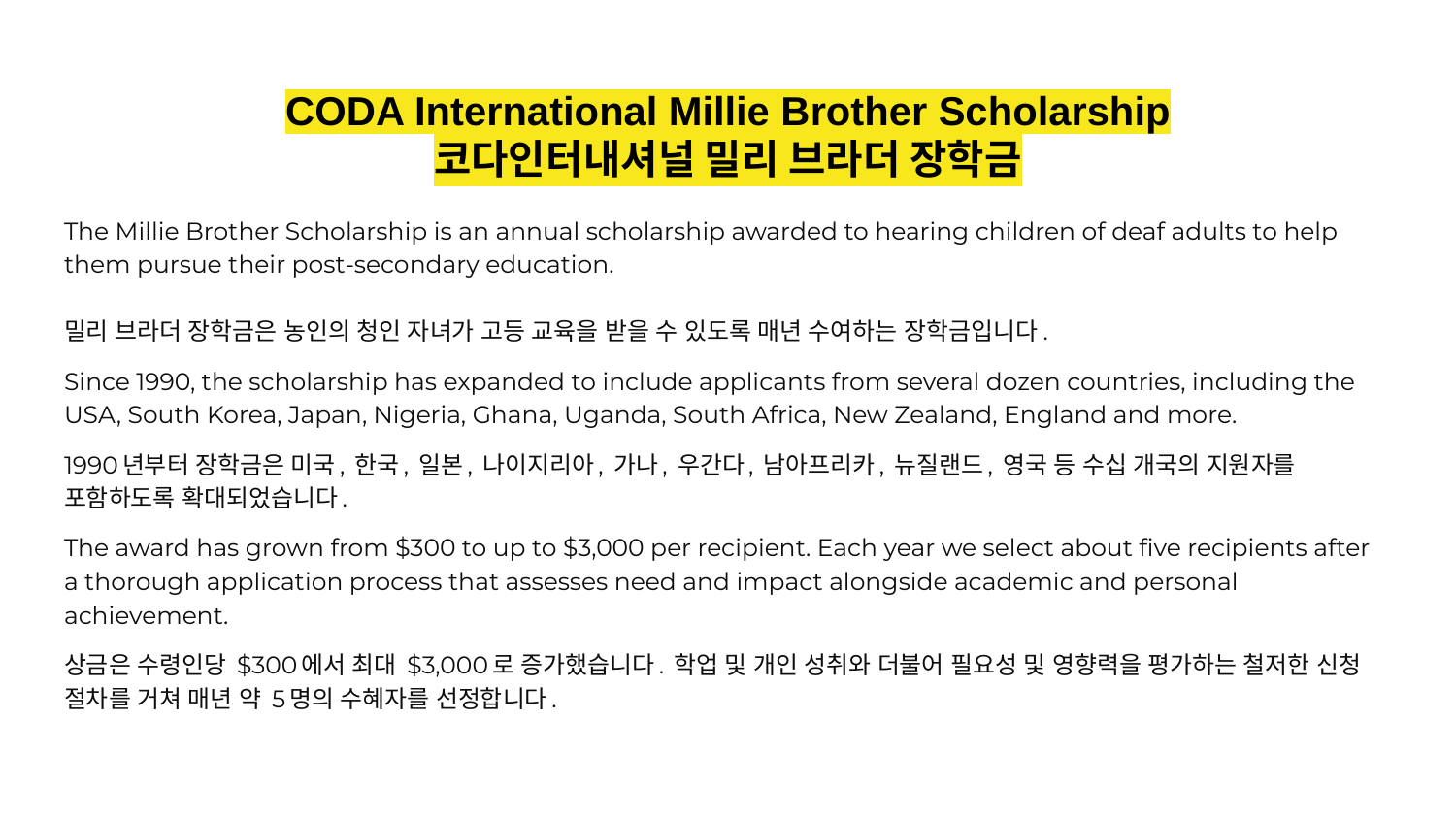

# CODA International Millie Brother Scholarship
코다인터내셔널 밀리 브라더 장학금
The Millie Brother Scholarship is an annual scholarship awarded to hearing children of deaf adults to help them pursue their post-secondary education.

밀리 브라더 장학금은 농인의 청인 자녀가 고등 교육을 받을 수 있도록 매년 수여하는 장학금입니다.
Since 1990, the scholarship has expanded to include applicants from several dozen countries, including the USA, South Korea, Japan, Nigeria, Ghana, Uganda, South Africa, New Zealand, England and more.
1990년부터 장학금은 미국, 한국, 일본, 나이지리아, 가나, 우간다, 남아프리카, 뉴질랜드, 영국 등 수십 개국의 지원자를 포함하도록 확대되었습니다.
The award has grown from $300 to up to $3,000 per recipient. Each year we select about five recipients after a thorough application process that assesses need and impact alongside academic and personal achievement.
상금은 수령인당 $300에서 최대 $3,000로 증가했습니다. 학업 및 개인 성취와 더불어 필요성 및 영향력을 평가하는 철저한 신청 절차를 거쳐 매년 약 5명의 수혜자를 선정합니다.